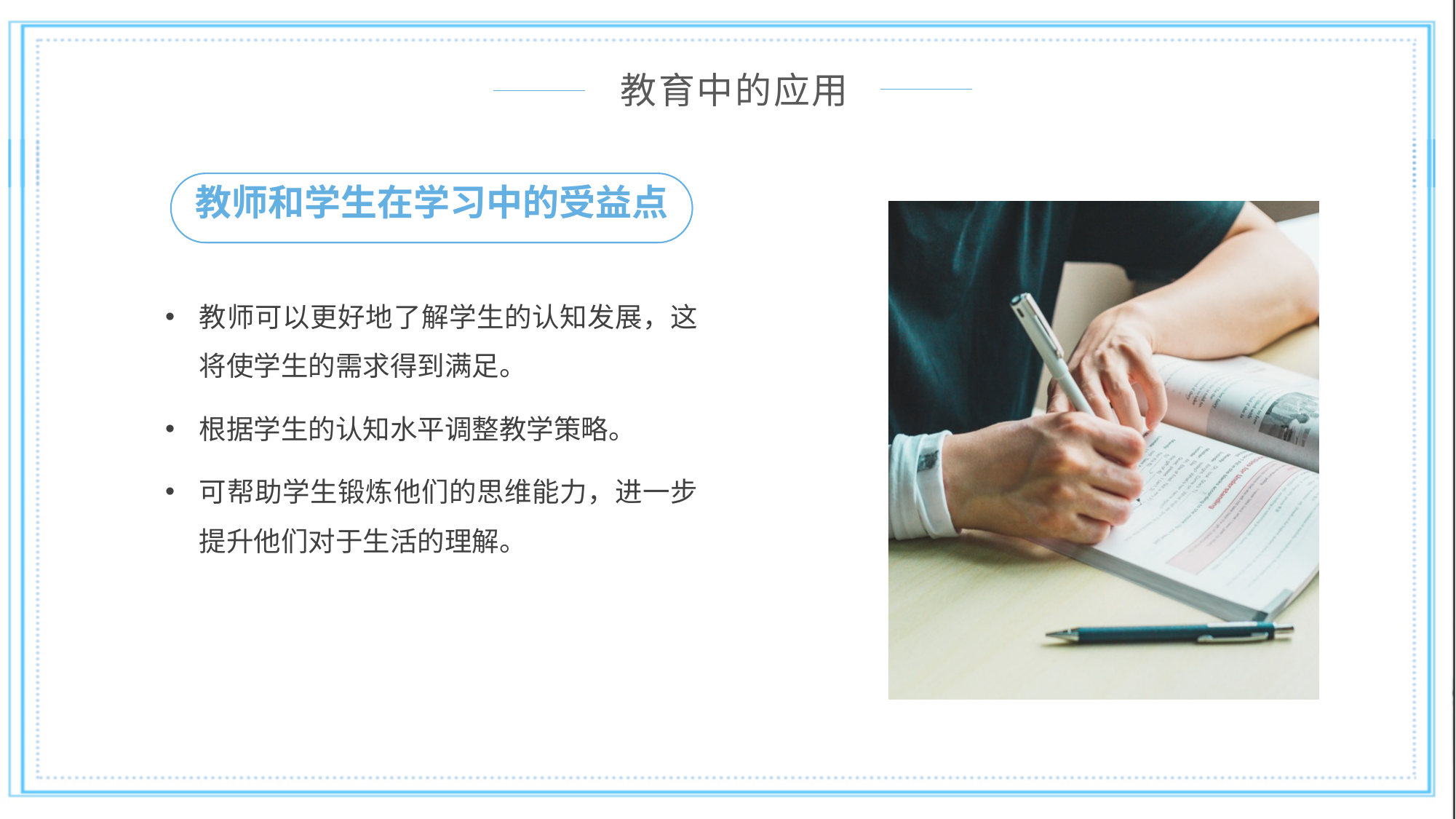

教育中的应用

教师和学生在学习中的受益点

教师可以更好地了解学生的认知发展，这将使学生的需求得到满足。
根据学生的认知水平调整教学策略。
可帮助学生锻炼他们的思维能力，进一步提升他们对于生活的理解。